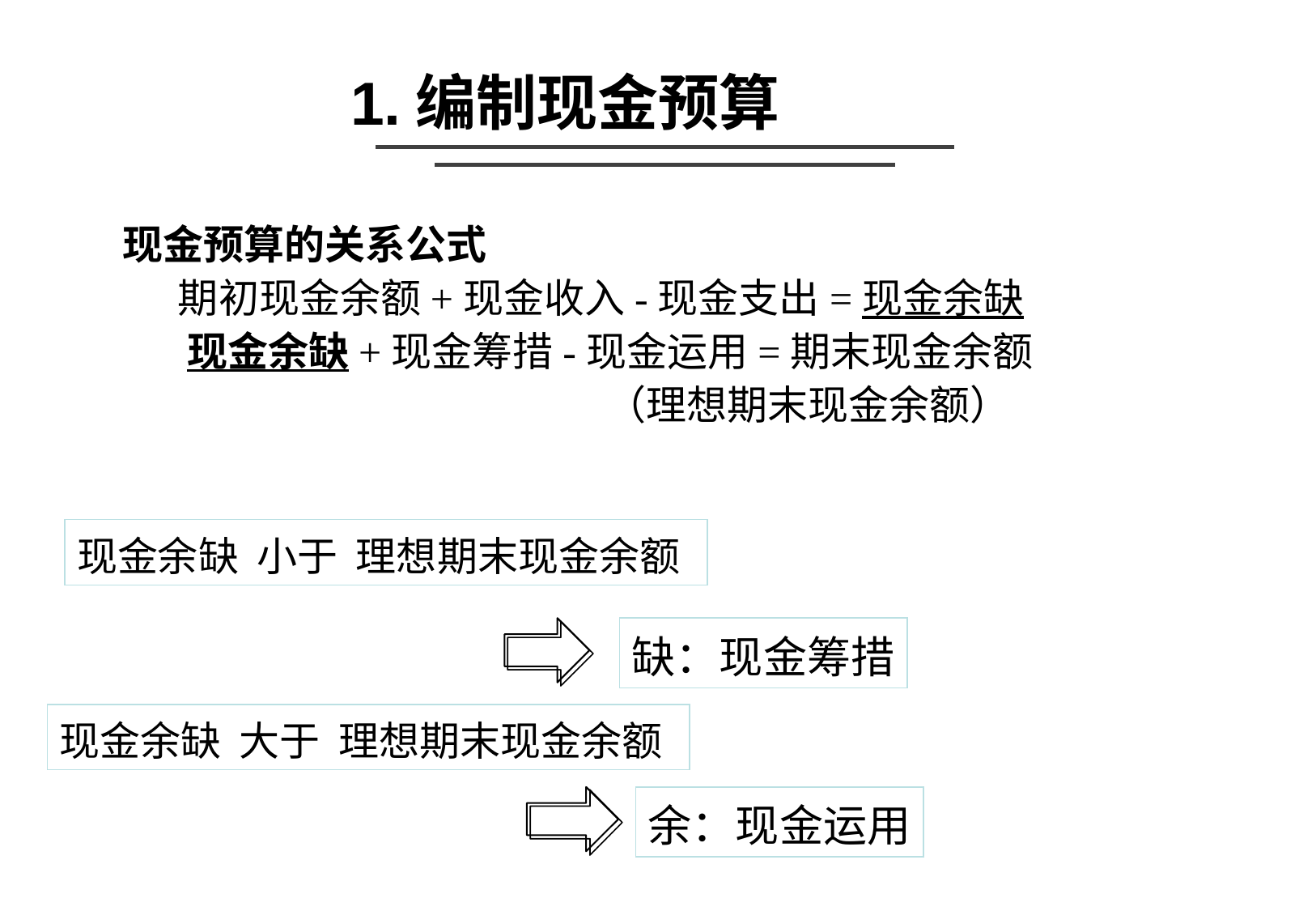

1.编制现金预算
现金预算的关系公式
     期初现金余额+现金收入-现金支出=现金余缺
      现金余缺+现金筹措-现金运用=期末现金余额
                                                    （理想期末现金余额）
现金余缺  小于  理想期末现金余额

缺：现金筹措
现金余缺  大于  理想期末现金余额

余：现金运用